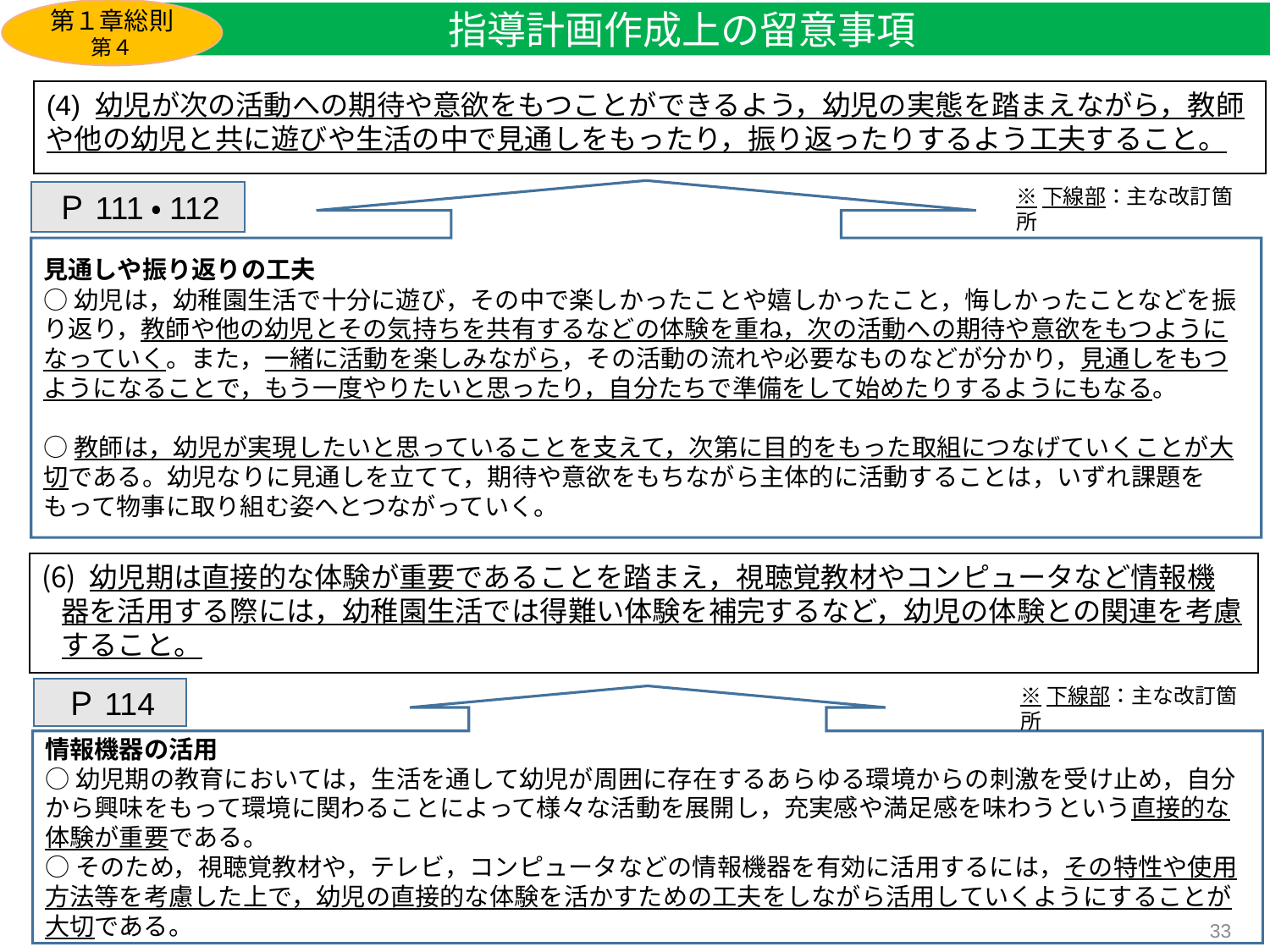

第１章総則
第４
指導計画作成上の留意事項
(4) 幼児が次の活動への期待や意欲をもつことができるよう，幼児の実態を踏まえながら，教師や他の幼児と共に遊びや生活の中で見通しをもったり，振り返ったりするよう工夫すること。
※下線部：主な改訂箇所
見通しや振り返りの工夫
○幼児は，幼稚園生活で十分に遊び，その中で楽しかったことや嬉しかったこと，悔しかったことなどを振り返り，教師や他の幼児とその気持ちを共有するなどの体験を重ね，次の活動への期待や意欲をもつようになっていく。また，一緒に活動を楽しみながら，その活動の流れや必要なものなどが分かり，見通しをもつようになることで，もう一度やりたいと思ったり，自分たちで準備をして始めたりするようにもなる。

○教師は，幼児が実現したいと思っていることを支えて，次第に目的をもった取組につなげていくことが大切である。幼児なりに見通しを立てて，期待や意欲をもちながら主体的に活動することは，いずれ課題をもって物事に取り組む姿へとつながっていく。
Ｐ111・112
幼児期は直接的な体験が重要であることを踏まえ，視聴覚教材やコンピュータなど情報機
  器を活用する際には，幼稚園生活では得難い体験を補完するなど，幼児の体験との関連を考慮
  すること。

※下線部：主な改訂箇所
Ｐ114
情報機器の活用
○幼児期の教育においては，生活を通して幼児が周囲に存在するあらゆる環境からの刺激を受け止め，自分から興味をもって環境に関わることによって様々な活動を展開し，充実感や満足感を味わうという直接的な体験が重要である。
○そのため，視聴覚教材や，テレビ，コンピュータなどの情報機器を有効に活用するには，その特性や使用方法等を考慮した上で，幼児の直接的な体験を活かすための工夫をしながら活用していくようにすることが大切である。
33